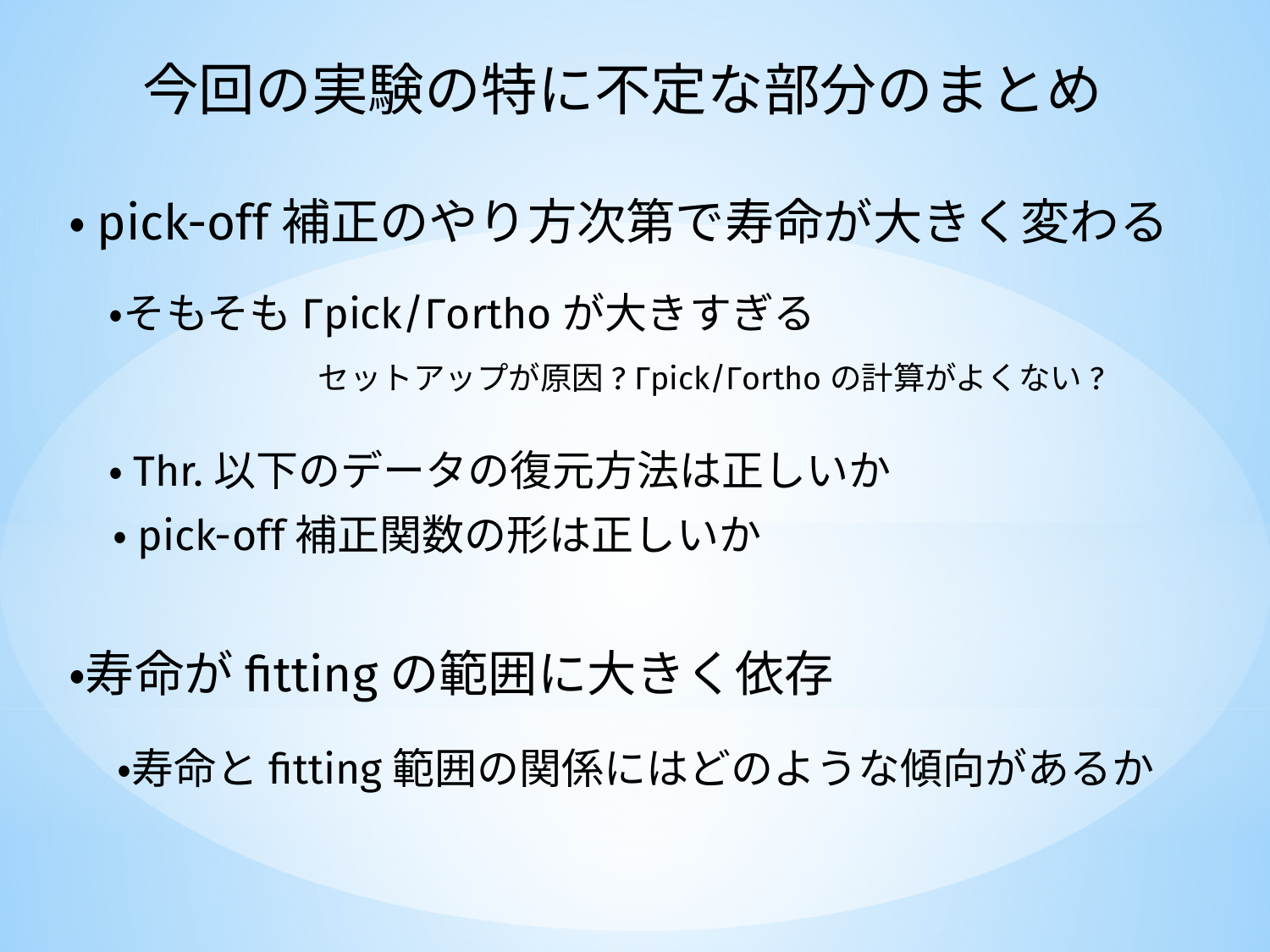

今回の実験の特に不定な部分のまとめ
・pick-off補正のやり方次第で寿命が大きく変わる
・そもそもΓpick/Γorthoが大きすぎる
セットアップが原因? Γpick/Γorthoの計算がよくない?
・Thr.以下のデータの復元方法は正しいか
・pick-off補正関数の形は正しいか
・寿命がfittingの範囲に大きく依存
・寿命とfitting範囲の関係にはどのような傾向があるか